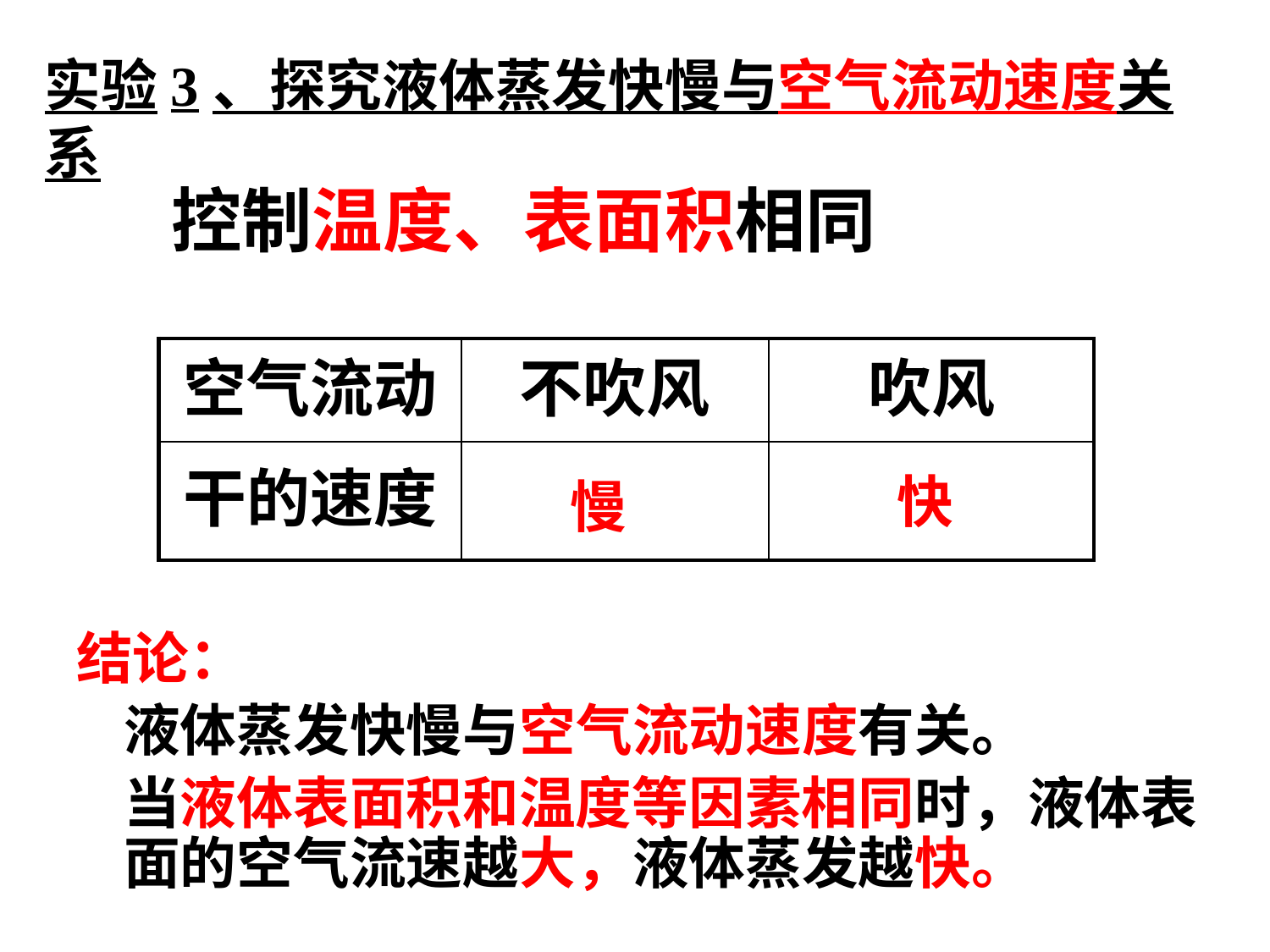

# 实验3、探究液体蒸发快慢与空气流动速度关系
控制温度、表面积相同
| 空气流动 | 不吹风 | 吹风 |
| --- | --- | --- |
| 干的速度 |  |  |
快
慢
结论：
液体蒸发快慢与空气流动速度有关。
当液体表面积和温度等因素相同时，液体表面的空气流速越大，液体蒸发越快。